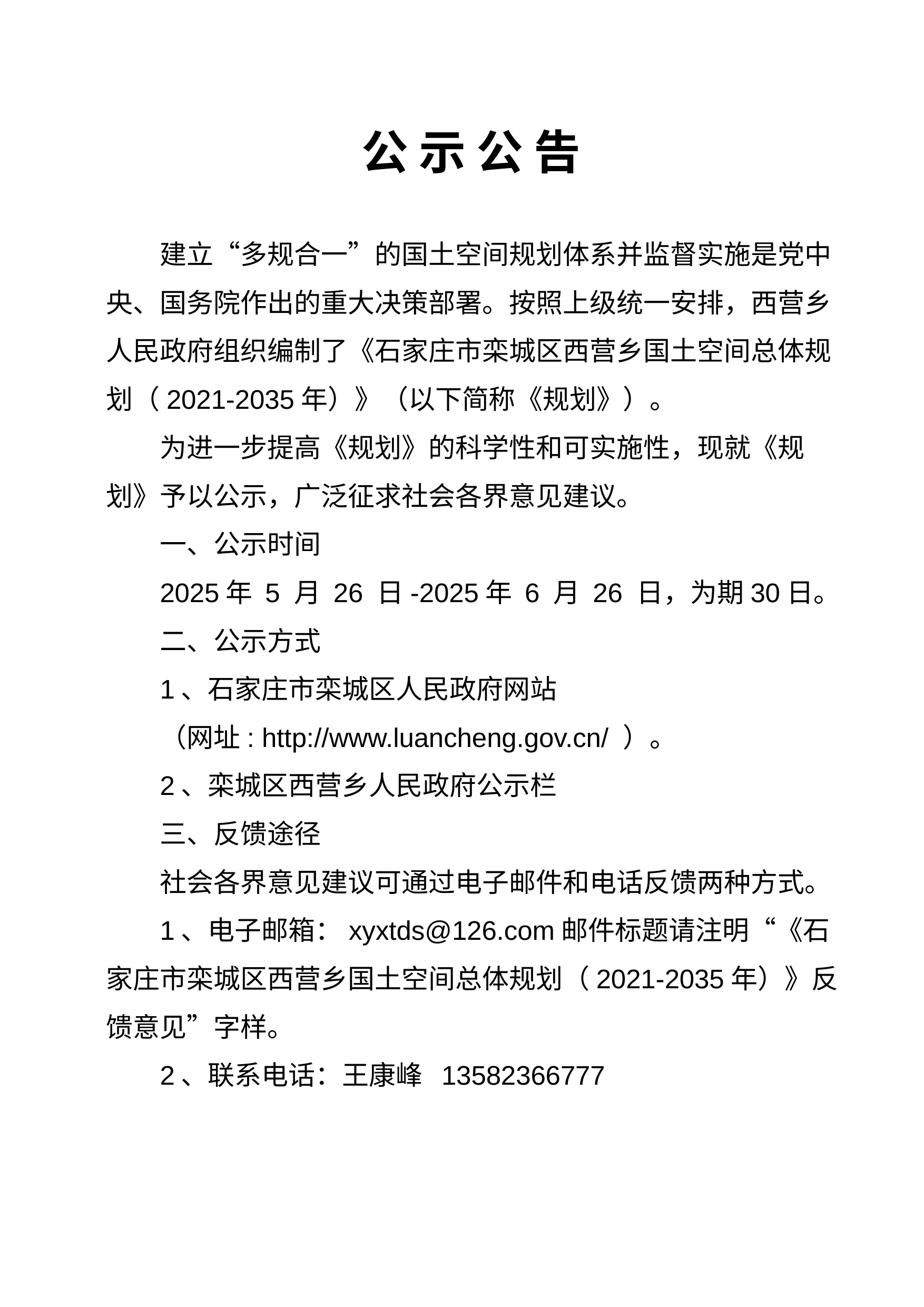

公 示 公 告
建立“多规合一”的国土空间规划体系并监督实施是党中央、国务院作出的重大决策部署。按照上级统一安排，西营乡人民政府组织编制了《石家庄市栾城区西营乡国土空间总体规划（2021-2035年）》（以下简称《规划》）。
为进一步提高《规划》的科学性和可实施性，现就《规划》予以公示，广泛征求社会各界意见建议。
一、公示时间
2025年 5 月 26 日-2025年 6 月 26 日，为期30日。
二、公示方式
1、石家庄市栾城区人民政府网站
（网址: http://www.luancheng.gov.cn/ ）。
2、栾城区西营乡人民政府公示栏
三、反馈途径
社会各界意见建议可通过电子邮件和电话反馈两种方式。
1、电子邮箱：xyxtds@126.com邮件标题请注明“《石家庄市栾城区西营乡国土空间总体规划（2021-2035年）》反馈意见”字样。
2、联系电话：王康峰  13582366777